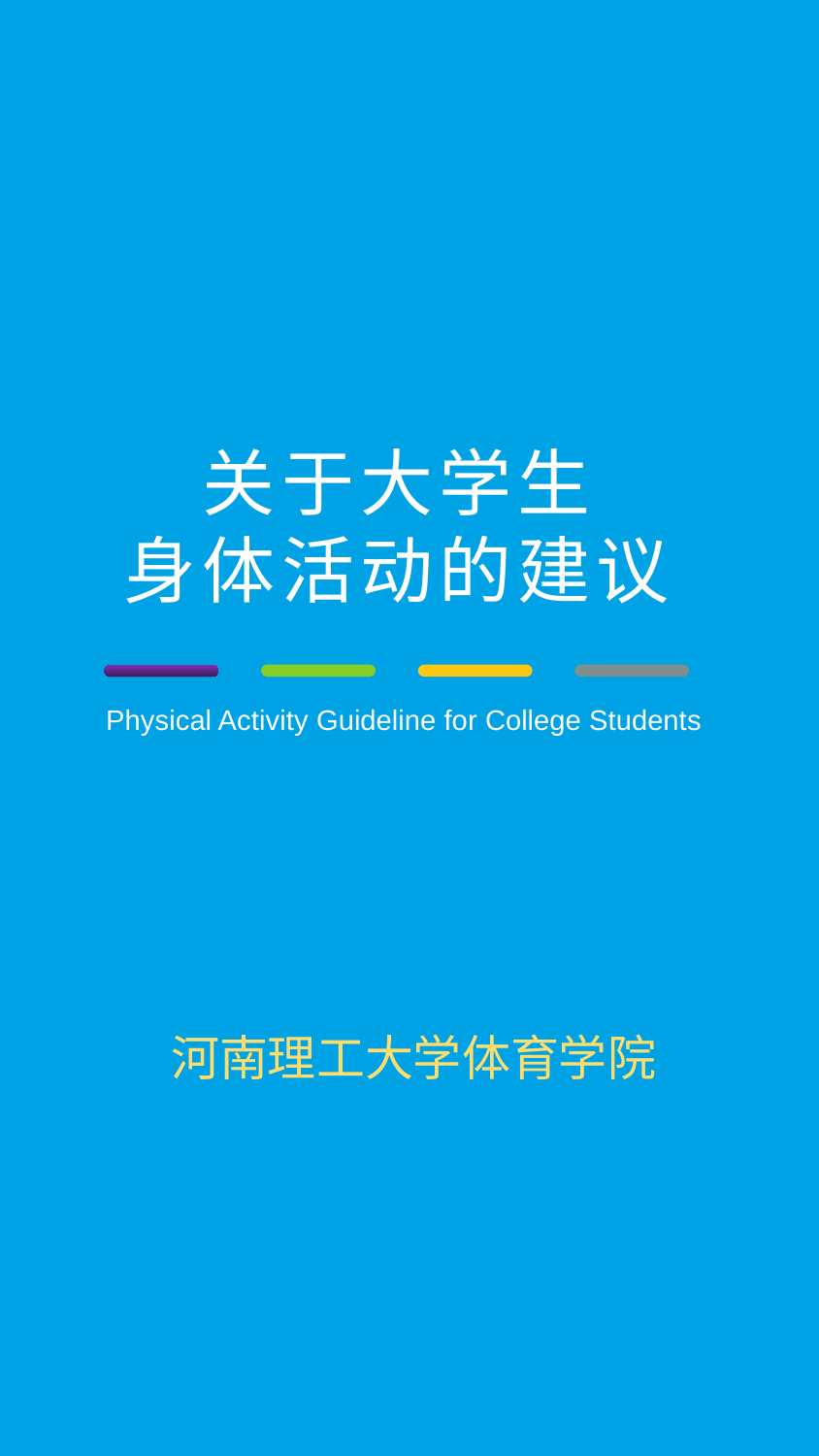

关于大学生
身体活动的建议

Physical Activity Guideline for College Students
河南理工大学体育学院